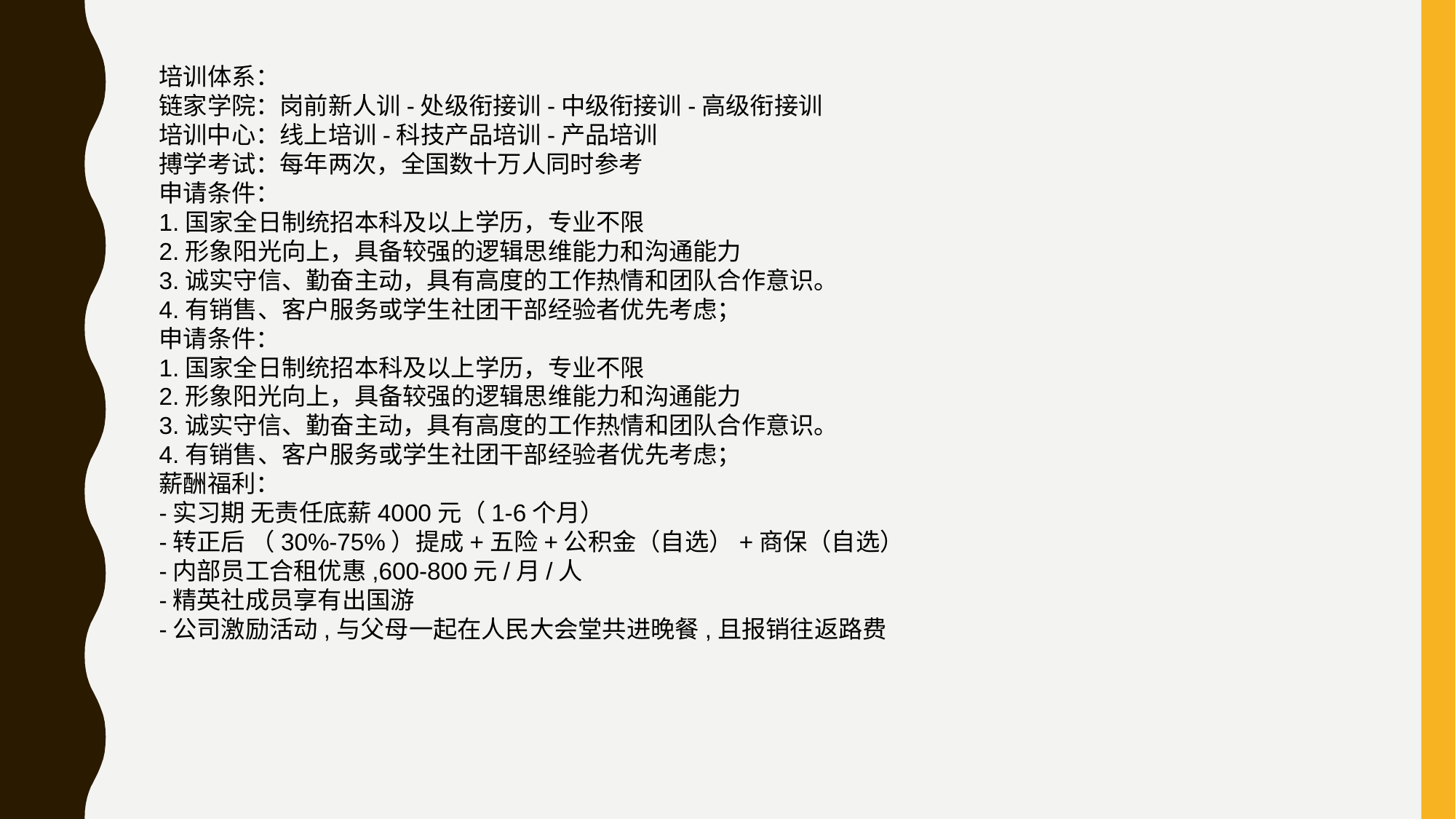

培训体系：
链家学院：岗前新人训-处级衔接训-中级衔接训-高级衔接训
培训中心：线上培训-科技产品培训-产品培训
搏学考试：每年两次，全国数十万人同时参考
申请条件：
1.国家全日制统招本科及以上学历，专业不限
2.形象阳光向上，具备较强的逻辑思维能力和沟通能力
3.诚实守信、勤奋主动，具有高度的工作热情和团队合作意识。
4.有销售、客户服务或学生社团干部经验者优先考虑；
申请条件：
1.国家全日制统招本科及以上学历，专业不限
2.形象阳光向上，具备较强的逻辑思维能力和沟通能力
3.诚实守信、勤奋主动，具有高度的工作热情和团队合作意识。
4.有销售、客户服务或学生社团干部经验者优先考虑；
薪酬福利：
-实习期 无责任底薪4000元（1-6个月）
-转正后 （30%-75%）提成+五险+公积金（自选）+商保（自选）
-内部员工合租优惠,600-800元/月/人
-精英社成员享有出国游
-公司激励活动,与父母一起在人民大会堂共进晚餐,且报销往返路费